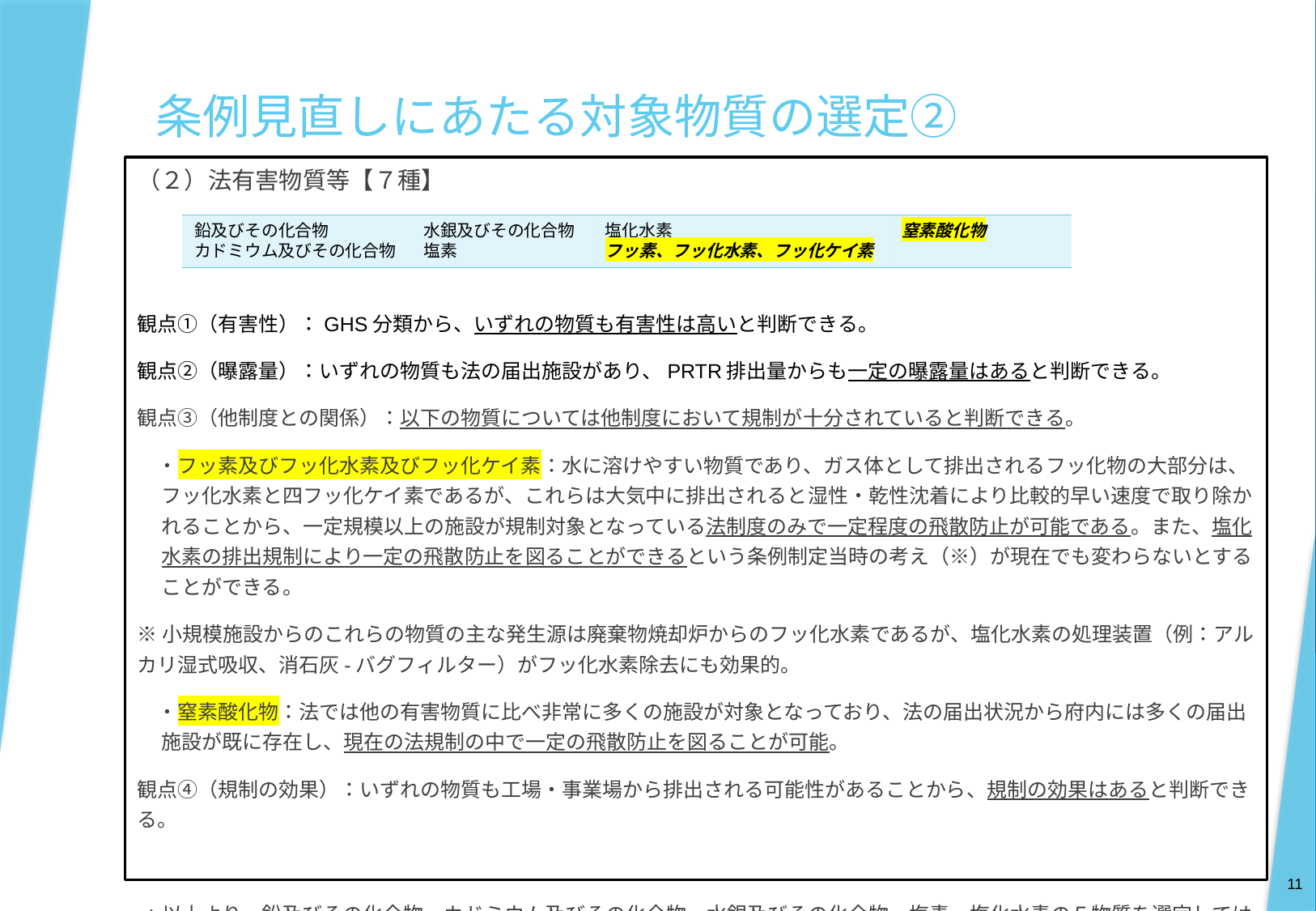

# 条例見直しにあたる対象物質の選定②
（２）法有害物質等【７種】

観点①（有害性）：GHS分類から、いずれの物質も有害性は高いと判断できる。
観点②（曝露量）：いずれの物質も法の届出施設があり、PRTR排出量からも一定の曝露量はあると判断できる。
観点③（他制度との関係）：以下の物質については他制度において規制が十分されていると判断できる。
　・フッ素及びフッ化水素及びフッ化ケイ素：水に溶けやすい物質であり、ガス体として排出されるフッ化物の大部分は、フッ化水素と四フッ化ケイ素であるが、これらは大気中に排出されると湿性・乾性沈着により比較的早い速度で取り除かれることから、一定規模以上の施設が規制対象となっている法制度のみで一定程度の飛散防止が可能である。また、塩化水素の排出規制により一定の飛散防止を図ることができるという条例制定当時の考え（※）が現在でも変わらないとすることができる。
※小規模施設からのこれらの物質の主な発生源は廃棄物焼却炉からのフッ化水素であるが、塩化水素の処理装置（例：アルカリ湿式吸収、消石灰-バグフィルター）がフッ化水素除去にも効果的。
　・窒素酸化物：法では他の有害物質に比べ非常に多くの施設が対象となっており、法の届出状況から府内には多くの届出施設が既に存在し、現在の法規制の中で一定の飛散防止を図ることが可能。
観点④（規制の効果）：いずれの物質も工場・事業場から排出される可能性があることから、規制の効果はあると判断できる。

→以上より、鉛及びその化合物、カドミウム及びその化合物、水銀及びその化合物、塩素、塩化水素の５物質を選定してはどうか。
| 鉛及びその化合物 カドミウム及びその化合物 | 水銀及びその化合物 塩素 | 塩化水素 フッ素、フッ化水素、フッ化ケイ素 | 窒素酸化物 |
| --- | --- | --- | --- |

11